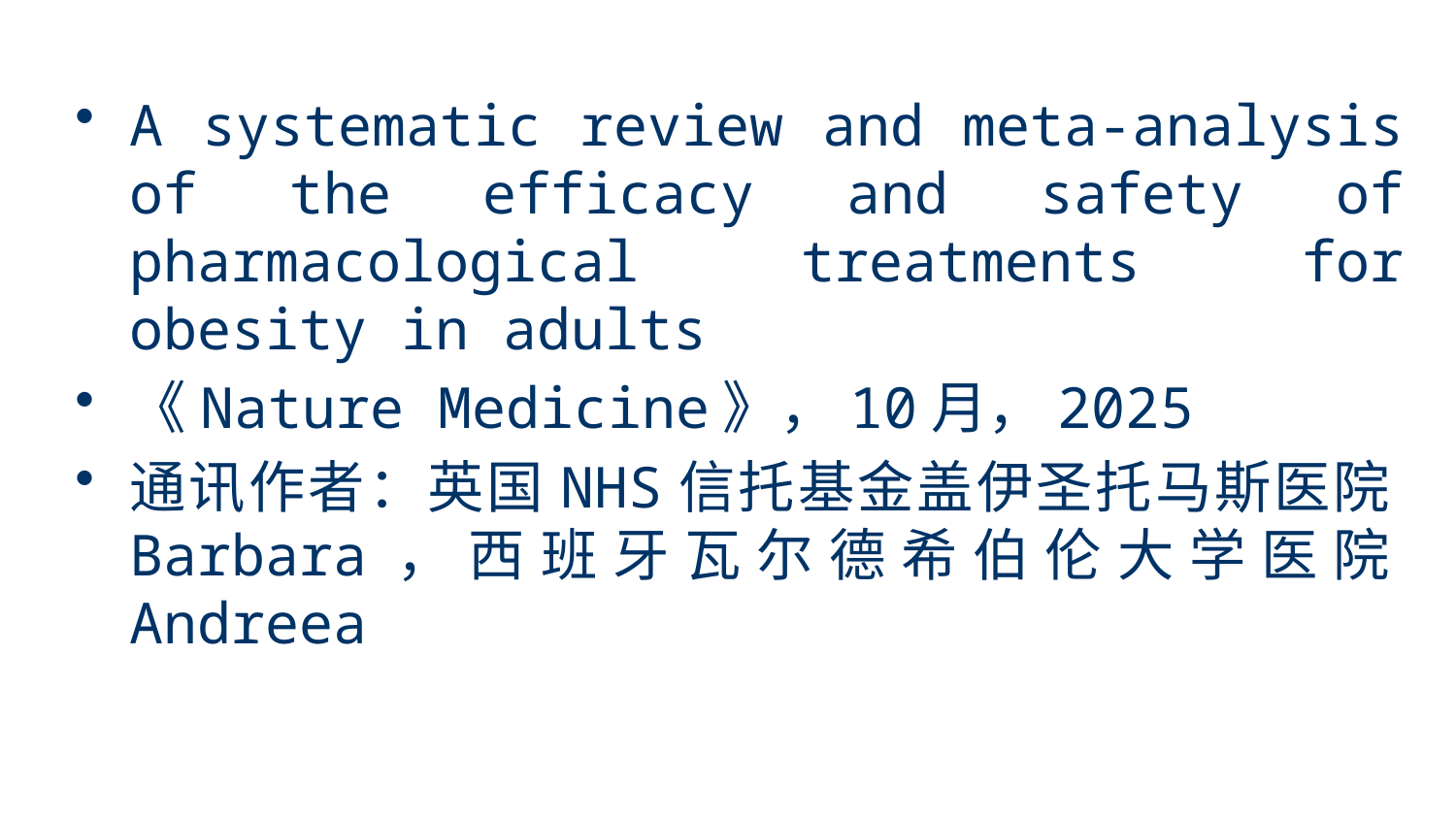

A systematic review and meta-analysis of the efficacy and safety of pharmacological treatments for obesity in adults
《Nature Medicine》，10月，2025
通讯作者：英国NHS信托基金盖伊圣托马斯医院Barbara，西班牙瓦尔德希伯伦大学医院Andreea